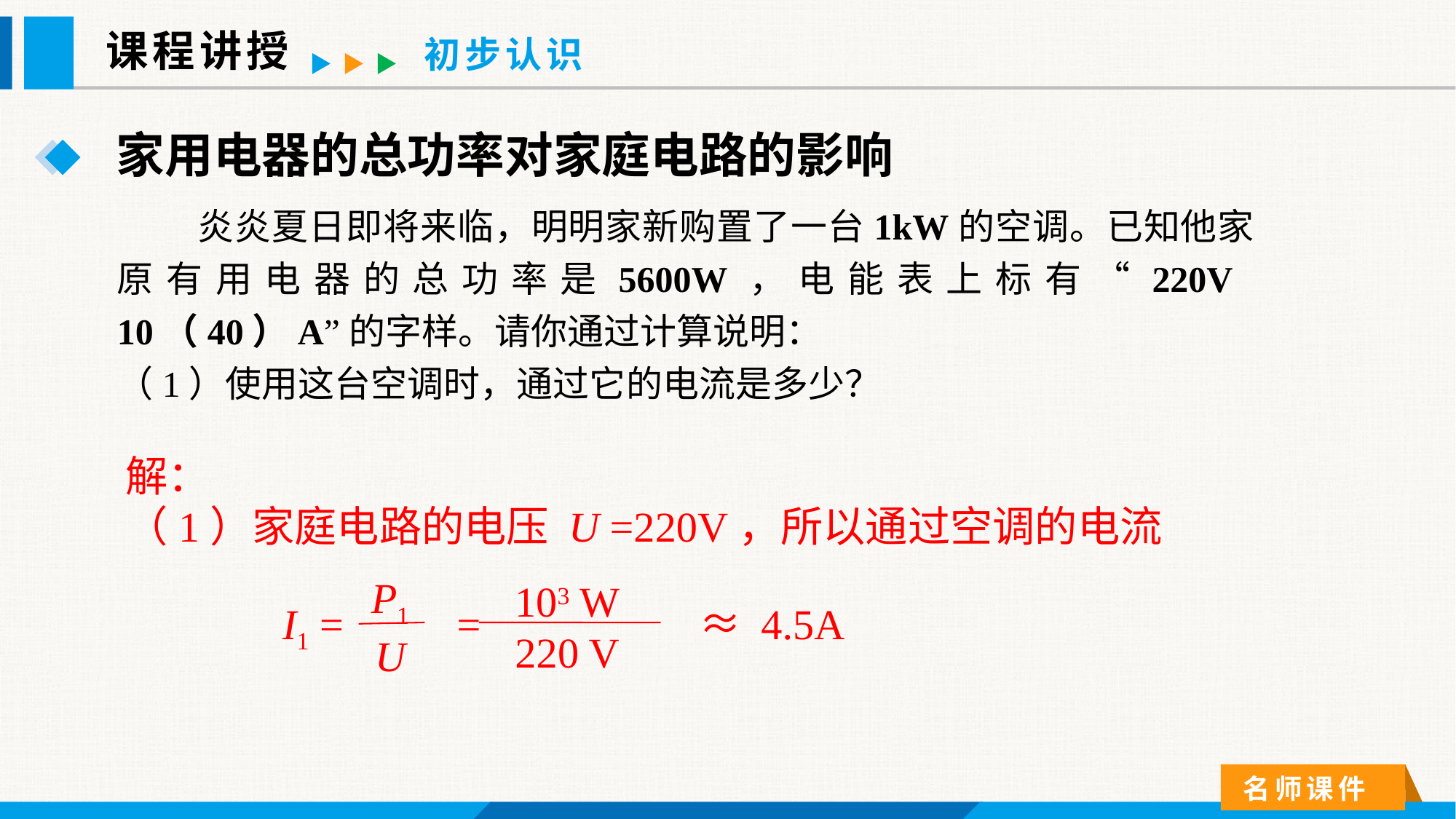

课程讲授
初步认识

家用电器的总功率对家庭电路的影响

        炎炎夏日即将来临，明明家新购置了一台1kW的空调。已知他家原有用电器的总功率是5600W，电能表上标有“220V  10（40）A”的字样。请你通过计算说明：
（1）使用这台空调时，通过它的电流是多少？
解：
（1）家庭电路的电压 U =220V，所以通过空调的电流
P1
U
103 W
220 V
I1 =   　  =             　   ≈ 4.5A